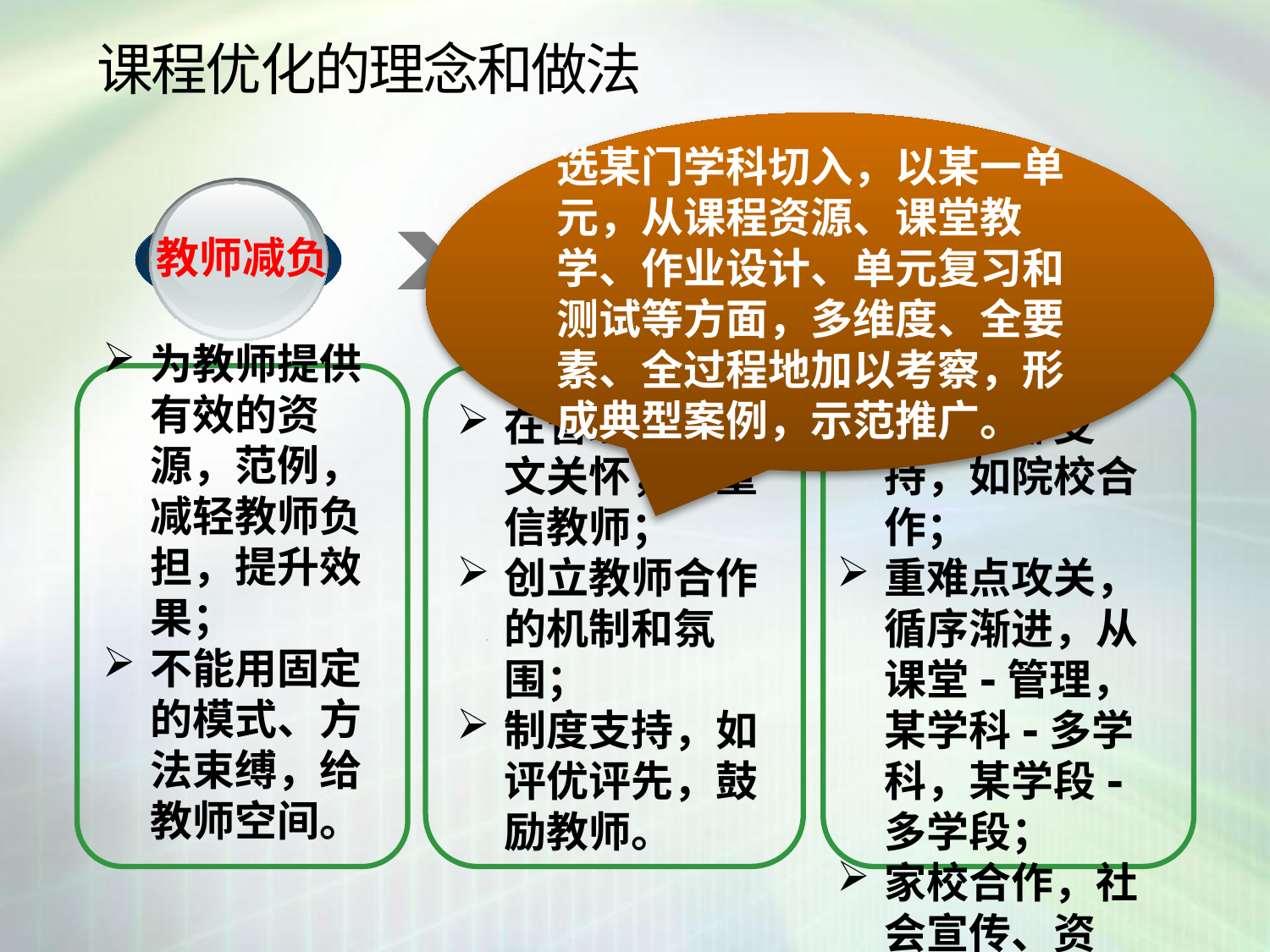

# 课程优化的理念和做法

选某门学科切入，以某一单元，从课程资源、课堂教学、作业设计、单元复习和测试等方面，多维度、全要素、全过程地加以考察，形成典型案例，示范推广。

教师减负
制度支持
专业支撑

为教师提供有效的资源，范例，减轻教师负担，提升效果；
不能用固定的模式、方法束缚，给教师空间。

     目

在管理上，人文关怀，尊重信教师；
创立教师合作的机制和氛围；
制度支持，如评优评先，鼓励教师。
引入外部支持，如院校合作；
重难点攻关，循序渐进，从课堂-管理，某学科-多学科，某学段-多学段；
家校合作，社会宣传、资源。